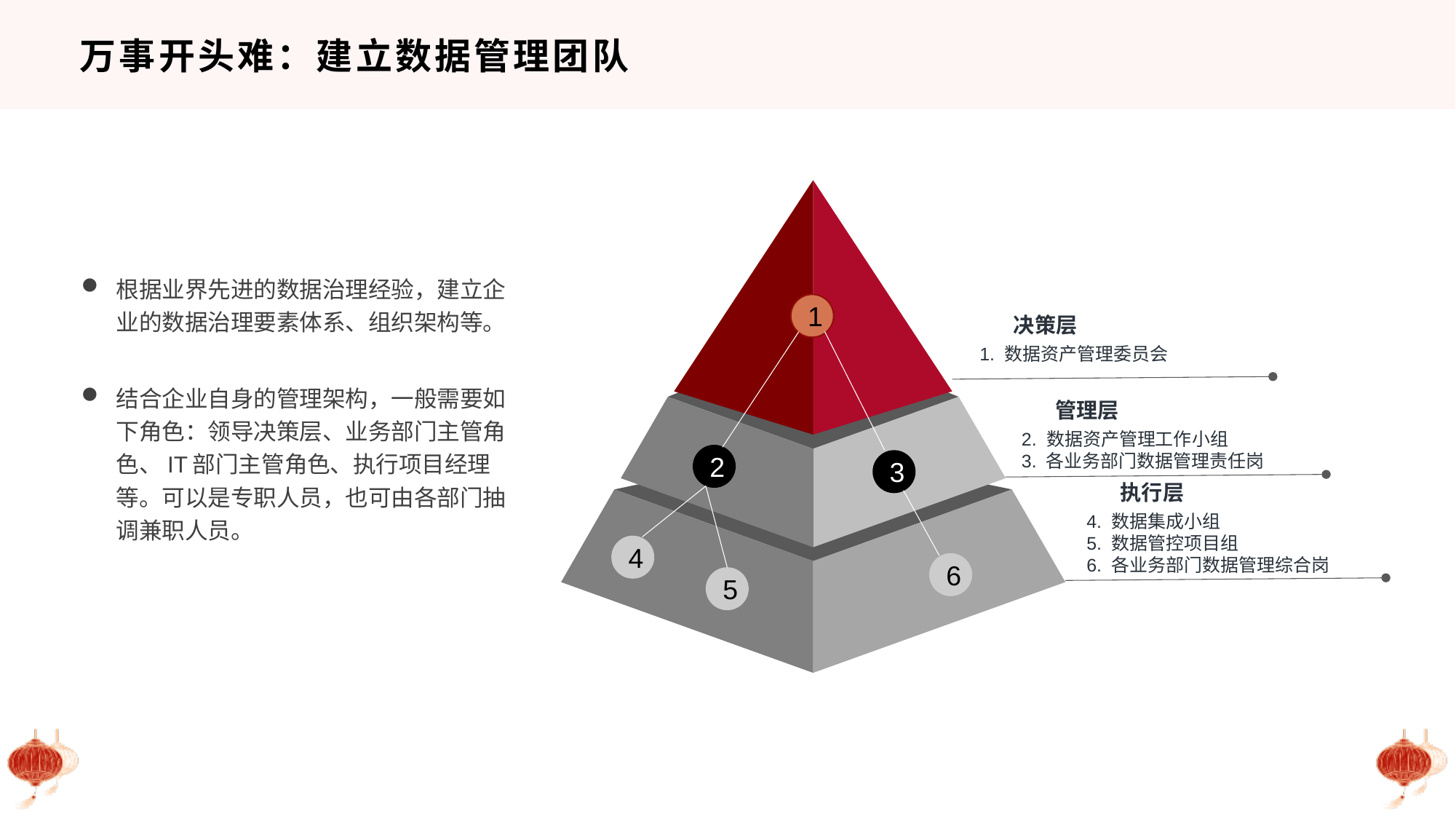

# 万事开头难：建立数据管理团队

决策层
1. 数据资产管理委员会
管理层
2. 数据资产管理工作小组
3. 各业务部门数据管理责任岗
执行层
4. 数据集成小组
5. 数据管控项目组
6. 各业务部门数据管理综合岗
1
2
3
4
6
5
根据业界先进的数据治理经验，建立企业的数据治理要素体系、组织架构等。
结合企业自身的管理架构，一般需要如下角色：领导决策层、业务部门主管角色、IT部门主管角色、执行项目经理等。可以是专职人员，也可由各部门抽调兼职人员。